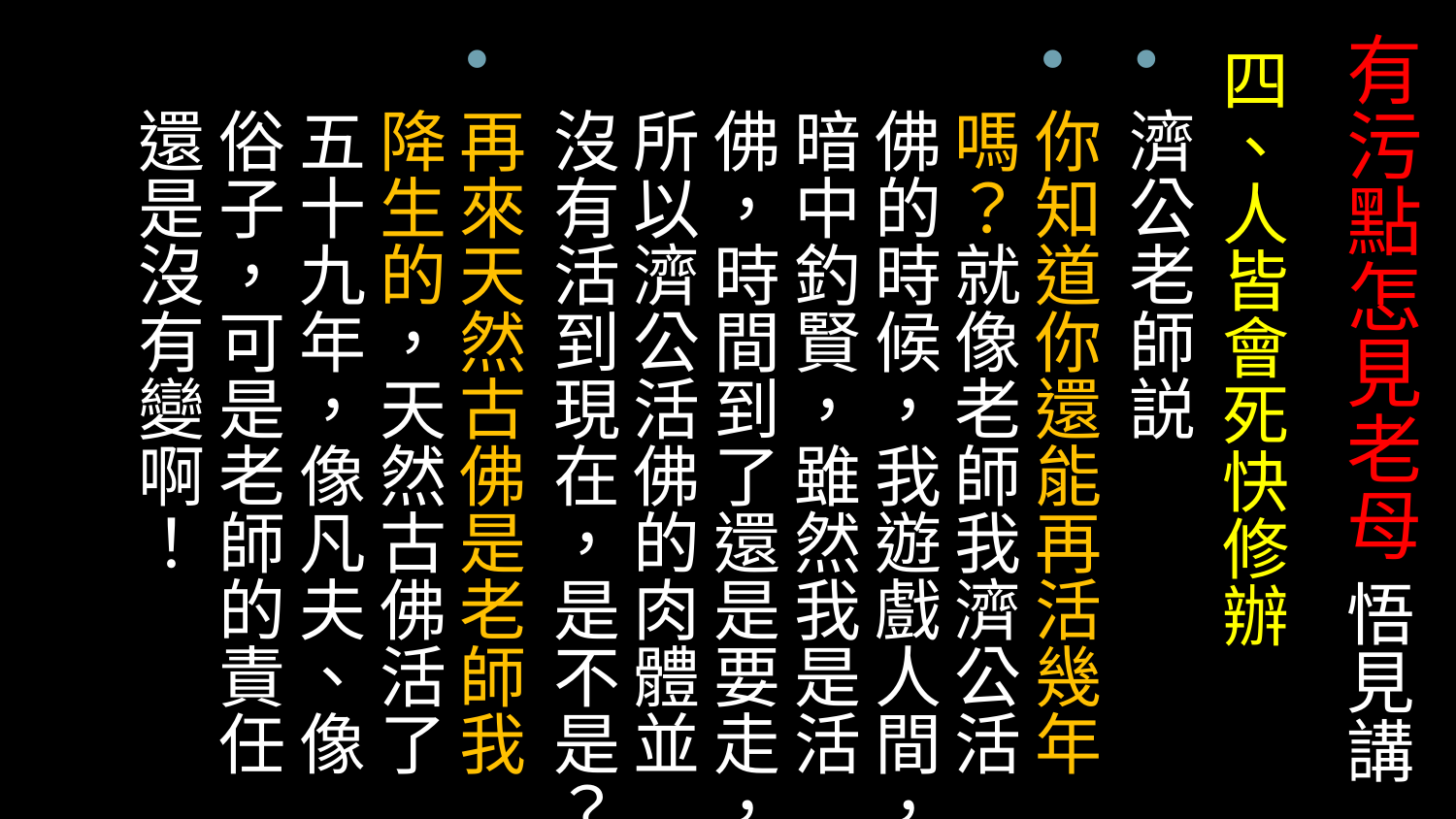

# 有污點怎見老母 悟見講
四、人皆會死快修辦
濟公老師説
你知道你還能再活幾年嗎？就像老師我濟公活佛的時候，我遊戲人間，暗中釣賢，雖然我是活佛，時間到了還是要走，所以濟公活佛的肉體並沒有活到現在，是不是？
再來天然古佛是老師我降生的，天然古佛活了五十九年，像凡夫、像俗子，可是老師的責任還是沒有變啊！